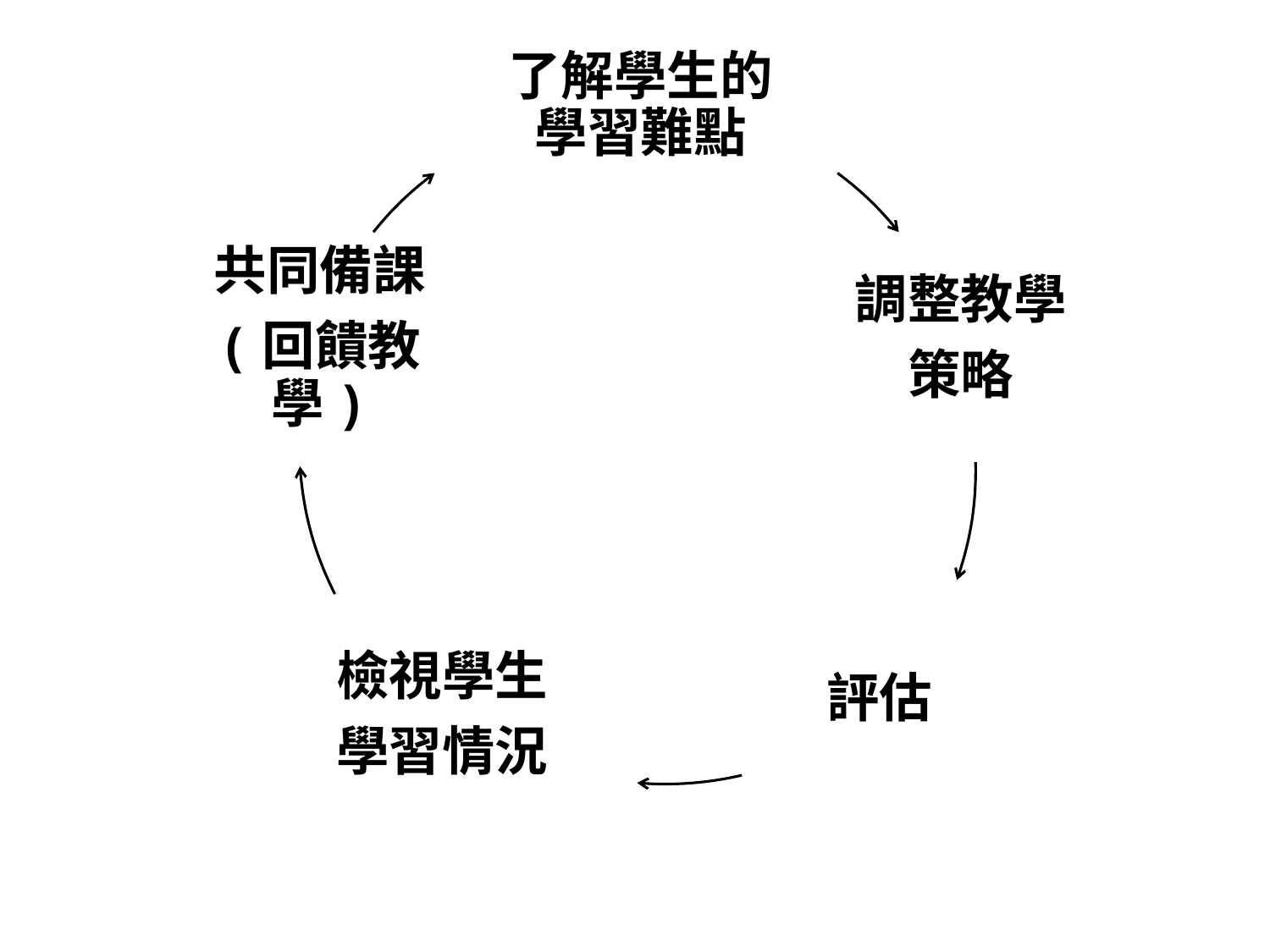

了解學生的學習難點
調整教學
策略
評估
檢視學生
學習情況
共同備課
(回饋教學)